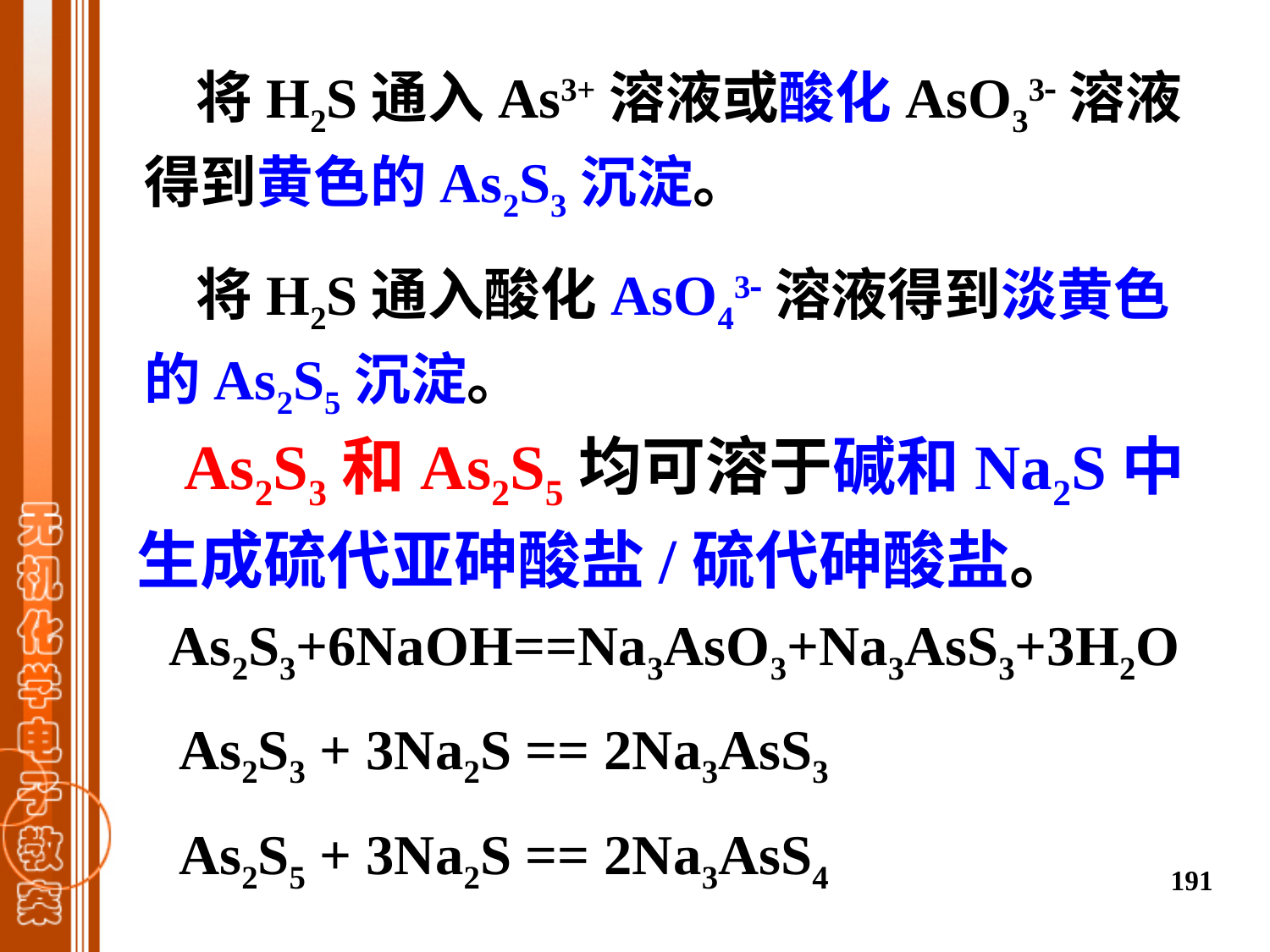

将H2S通入As3+溶液或酸化AsO33−溶液得到黄色的As2S3沉淀。
   将H2S通入酸化AsO43−溶液得到淡黄色的As2S5沉淀。
   As2S3和As2S5均可溶于碱和Na2S中生成硫代亚砷酸盐/硫代砷酸盐。
   As2S3+6NaOH==Na3AsO3+Na3AsS3+3H2O
 As2S3 + 3Na2S == 2Na3AsS3
 As2S5 + 3Na2S == 2Na3AsS4
191